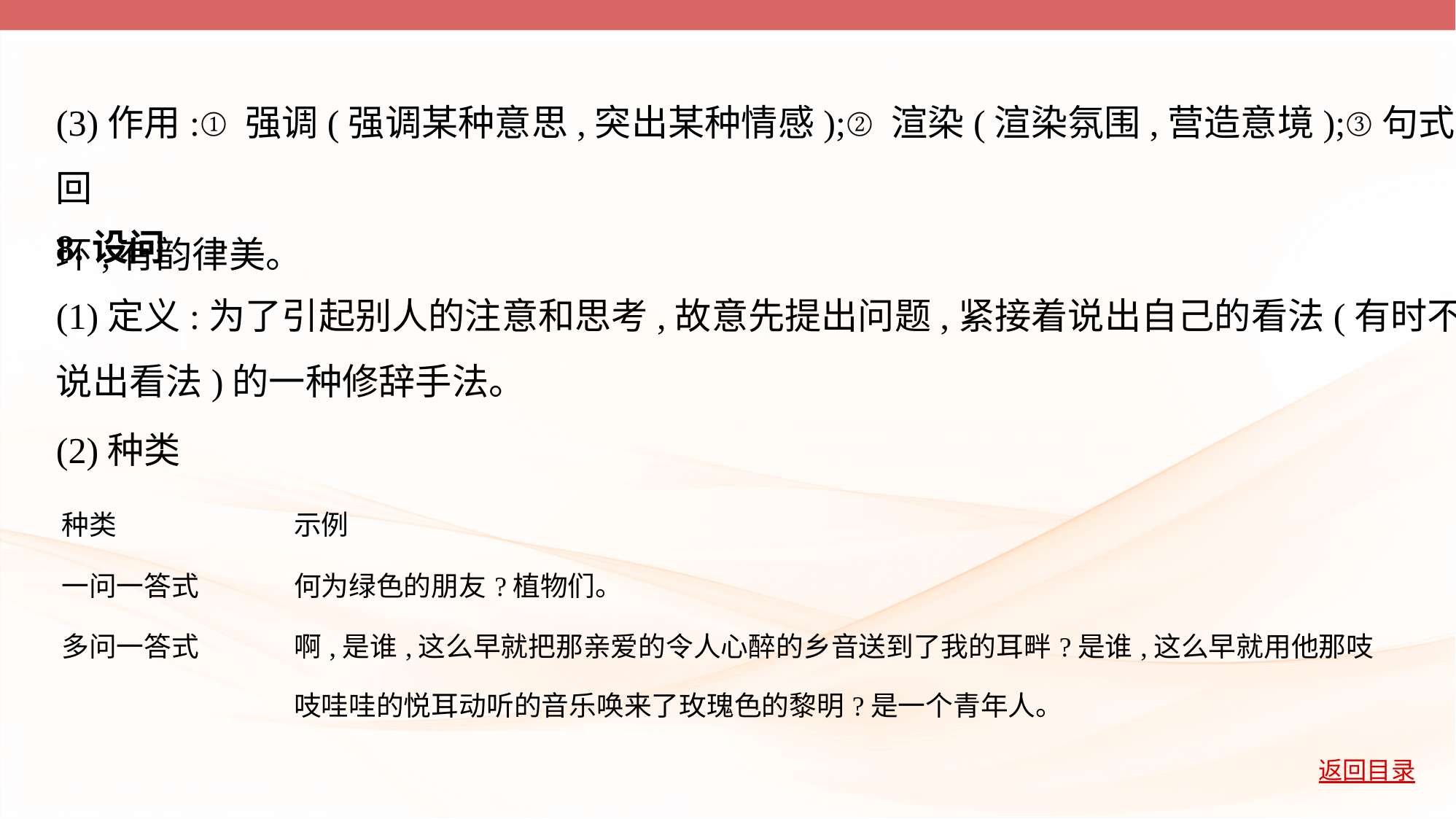

(3)作用:①强调(强调某种意思,突出某种情感);②渲染(渲染氛围,营造意境);③句式回
环,有韵律美。
8.设问
(1)定义:为了引起别人的注意和思考,故意先提出问题,紧接着说出自己的看法(有时不
说出看法)的一种修辞手法。
(2)种类
| 种类 | 示例 |
| --- | --- |
| 一问一答式 | 何为绿色的朋友?植物们。 |
| 多问一答式 | 啊,是谁,这么早就把那亲爱的令人心醉的乡音送到了我的耳畔?是谁,这么早就用他那吱吱哇哇的悦耳动听的音乐唤来了玫瑰色的黎明?是一个青年人。 |